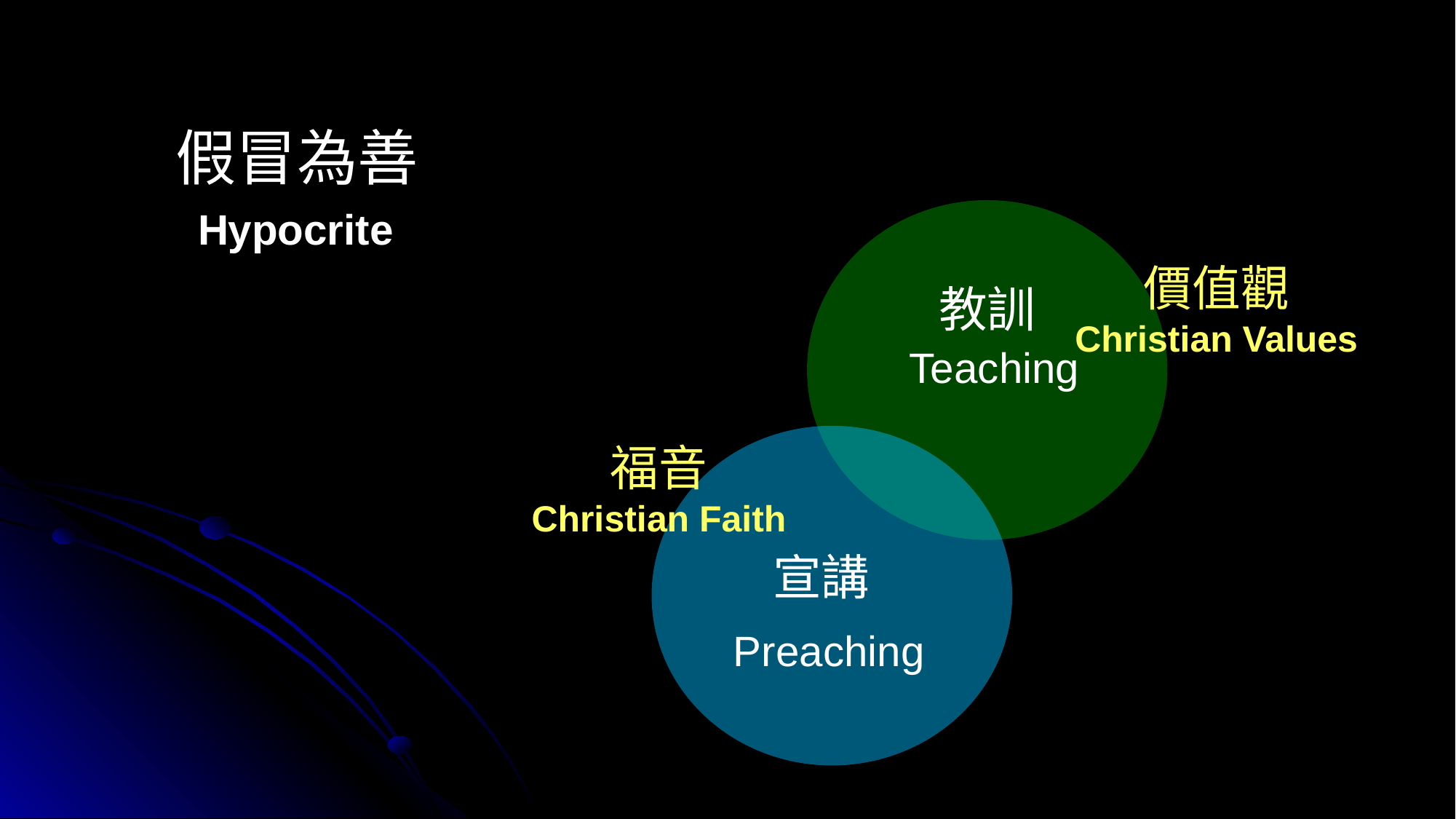

假冒為善
Hypocrite

價值觀
Christian Values
教訓
Teaching

福音
Christian Faith
宣講
Preaching